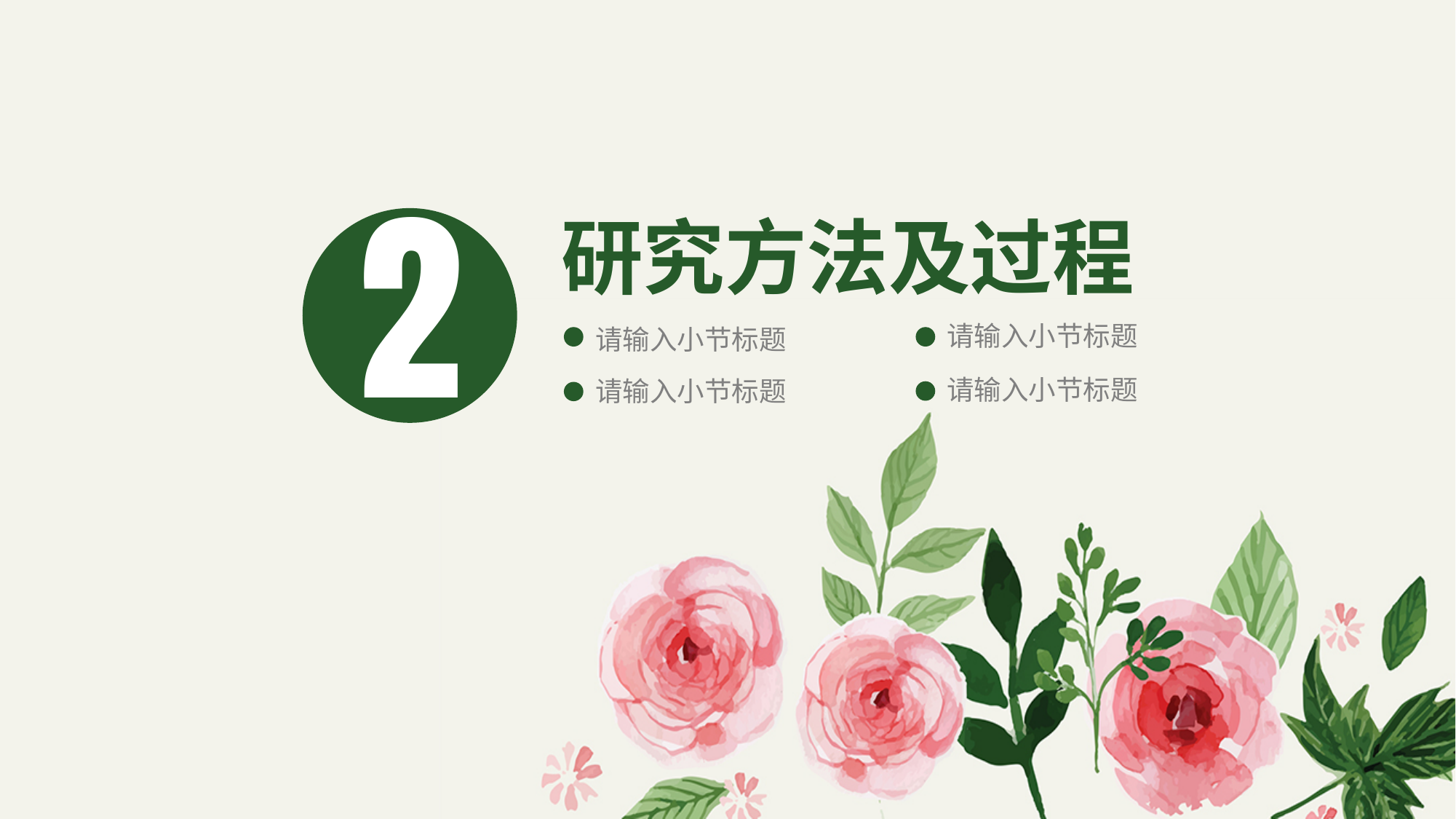

2
研究方法及过程

请输入小节标题

请输入小节标题

请输入小节标题

请输入小节标题